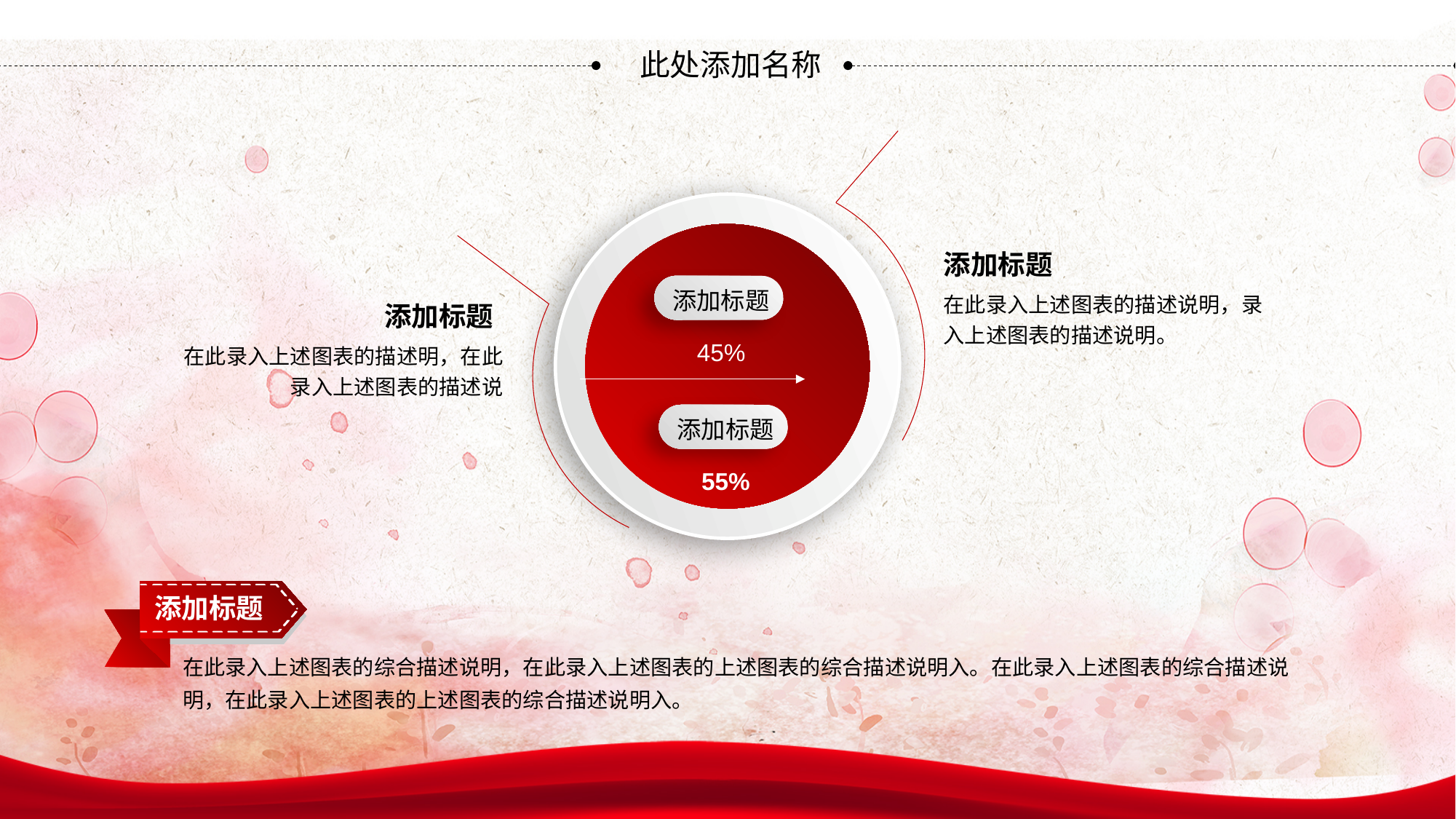

此处添加名称

添加标题

在此录入上述图表的描述说明，录入上述图表的描述说明。
添加标题
添加标题
在此录入上述图表的描述明，在此录入上述图表的描述说
45%

添加标题
55%

添加标题

在此录入上述图表的综合描述说明，在此录入上述图表的上述图表的综合描述说明入。在此录入上述图表的综合描述说明，在此录入上述图表的上述图表的综合描述说明入。